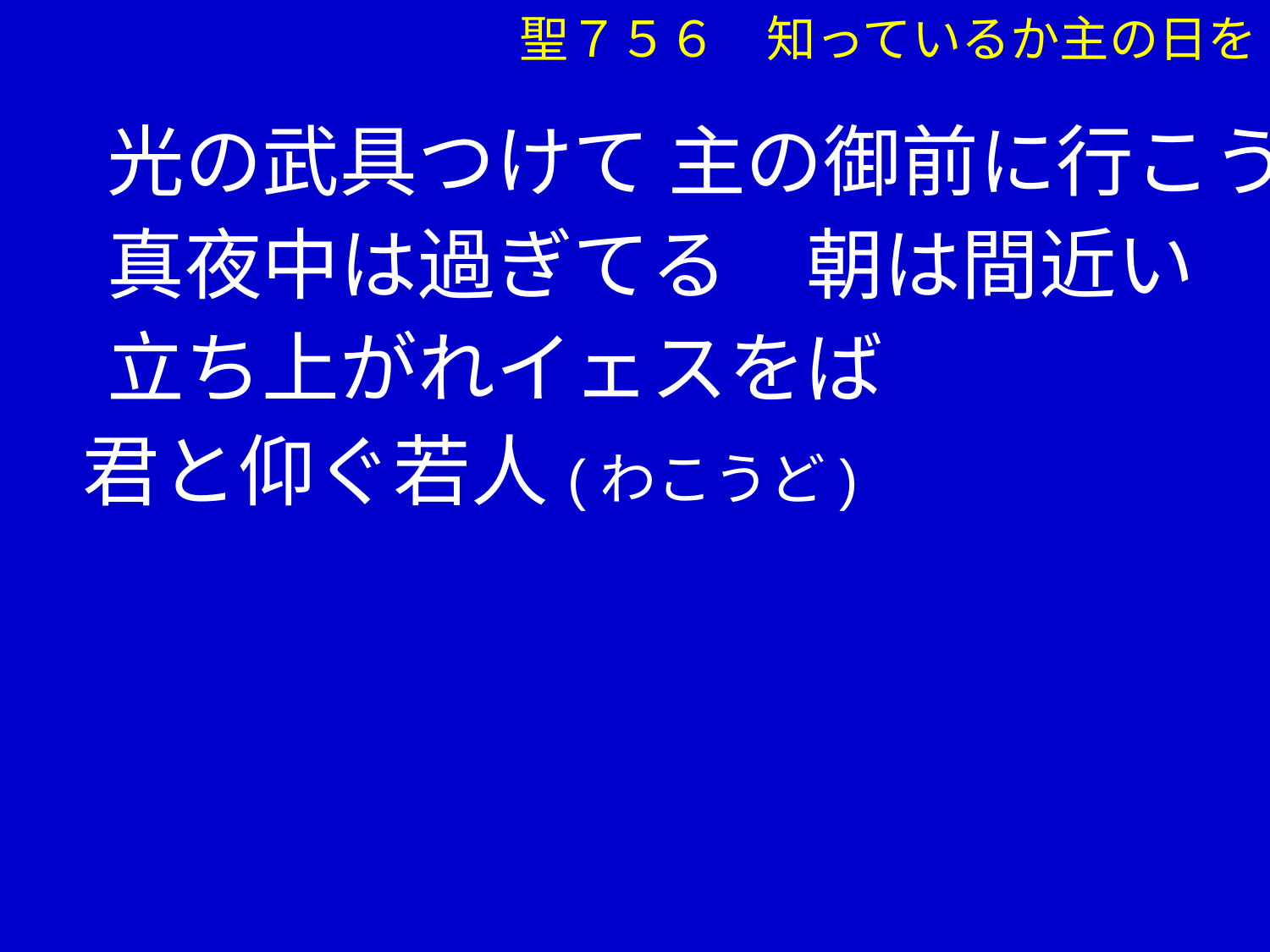

聖７５６　知っているか主の日を
　 光の武具つけて 主の御前に行こう
　 真夜中は過ぎてる　朝は間近い
　 立ち上がれイェスをば
   君と仰ぐ若人(わこうど)